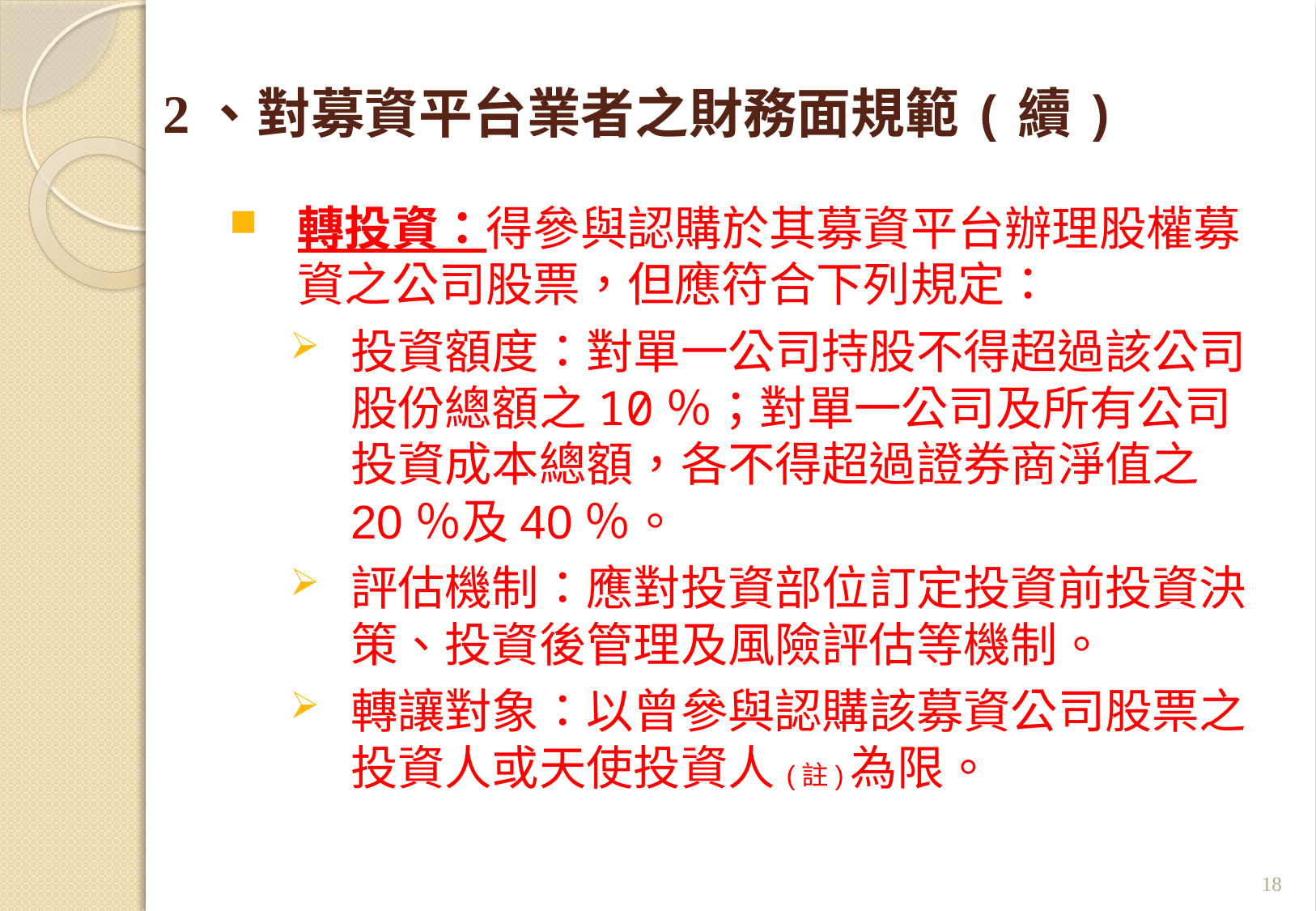

# 2、對募資平台業者之財務面規範(續)
轉投資：得參與認購於其募資平台辦理股權募資之公司股票，但應符合下列規定：
投資額度：對單一公司持股不得超過該公司股份總額之10％；對單一公司及所有公司投資成本總額，各不得超過證券商淨值之20％及40％。
評估機制：應對投資部位訂定投資前投資決策、投資後管理及風險評估等機制。
轉讓對象：以曾參與認購該募資公司股票之投資人或天使投資人(註)為限。
18